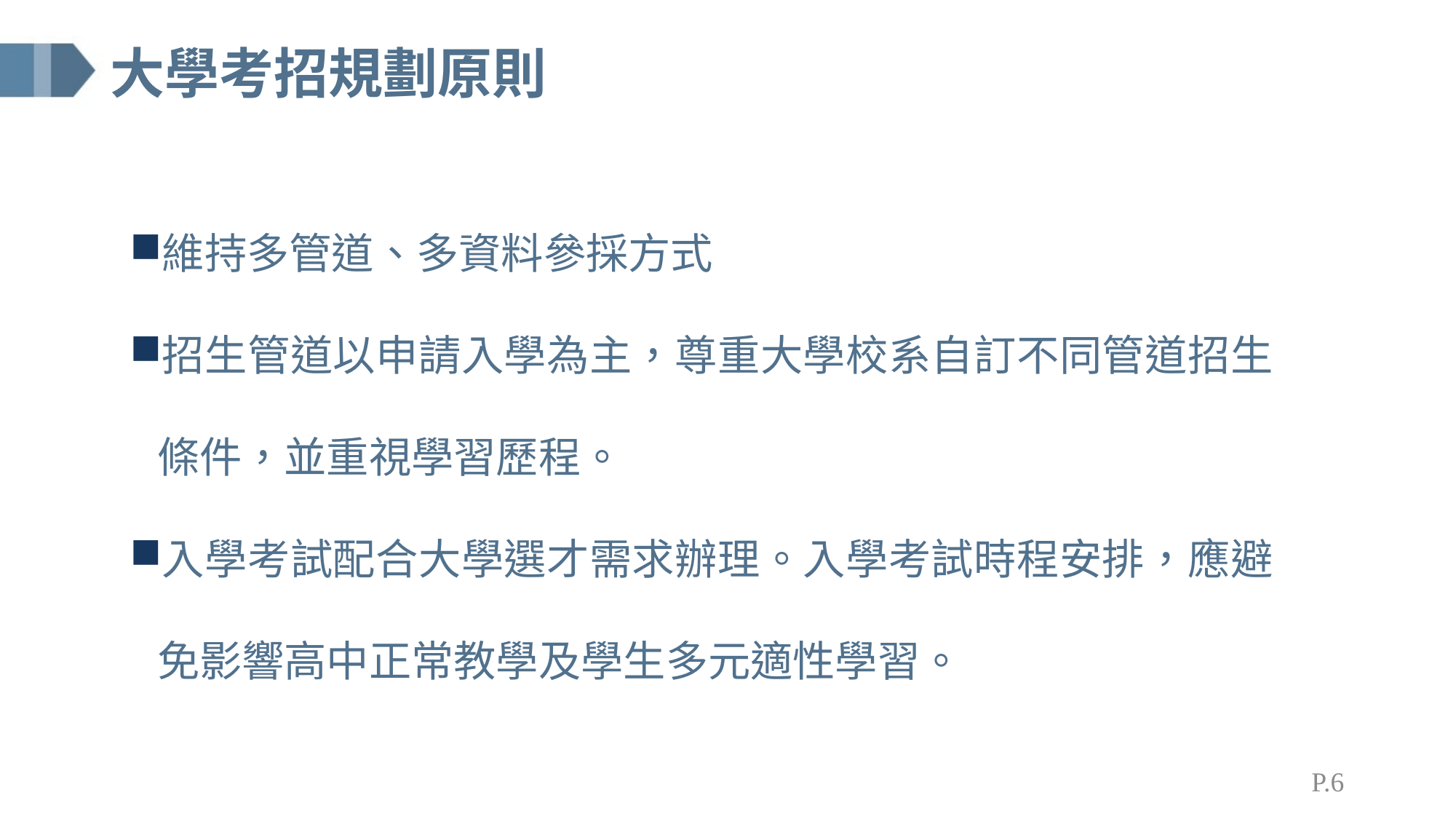

# 大學考招規劃原則
維持多管道、多資料參採方式
招生管道以申請入學為主，尊重大學校系自訂不同管道招生條件，並重視學習歷程。
入學考試配合大學選才需求辦理。入學考試時程安排，應避免影響高中正常教學及學生多元適性學習。
P.6